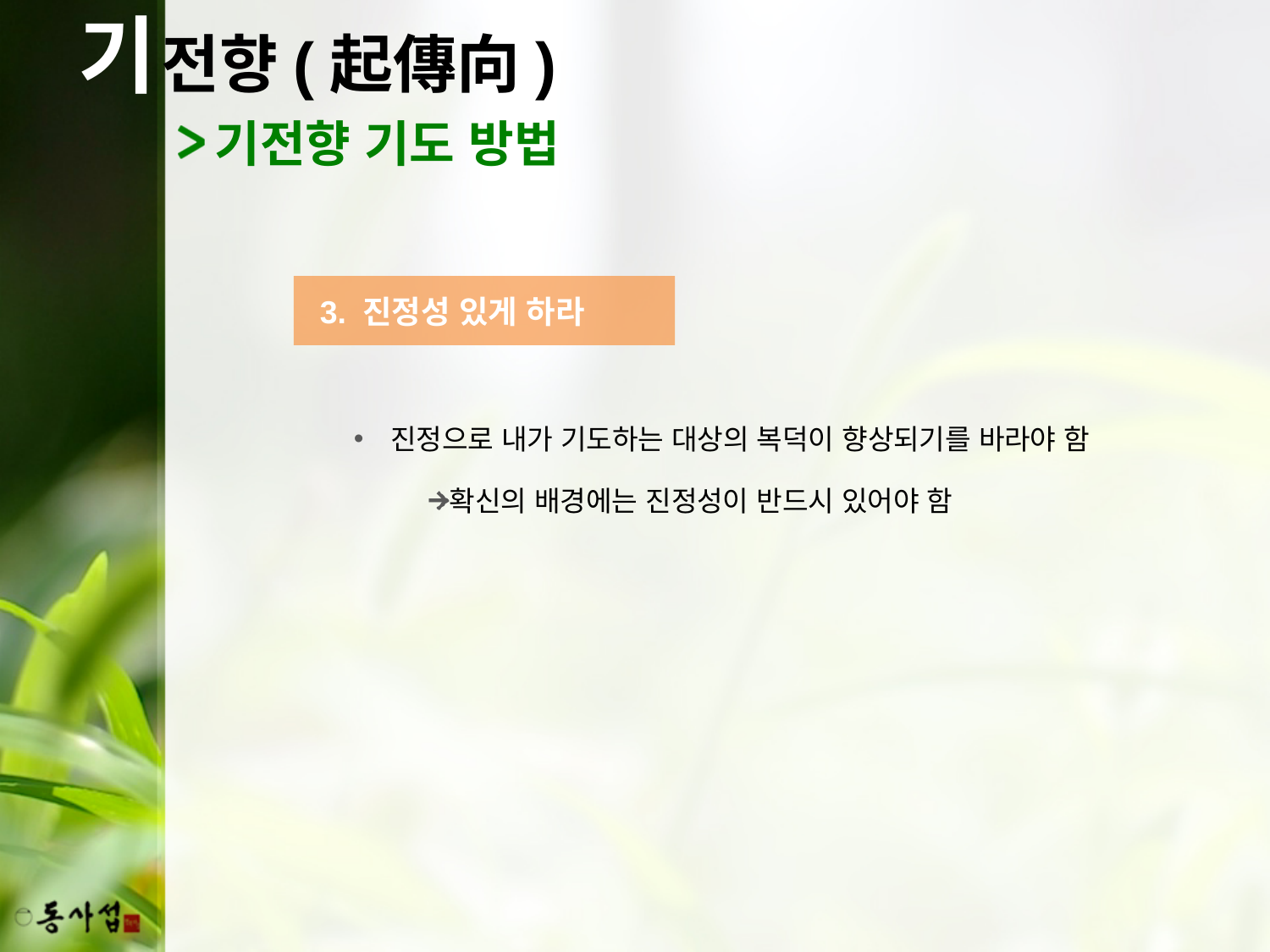

기
전향(起傳向)
기전향 기도 방법
 3. 진정성 있게 하라
진정으로 내가 기도하는 대상의 복덕이 향상되기를 바라야 함
확신의 배경에는 진정성이 반드시 있어야 함